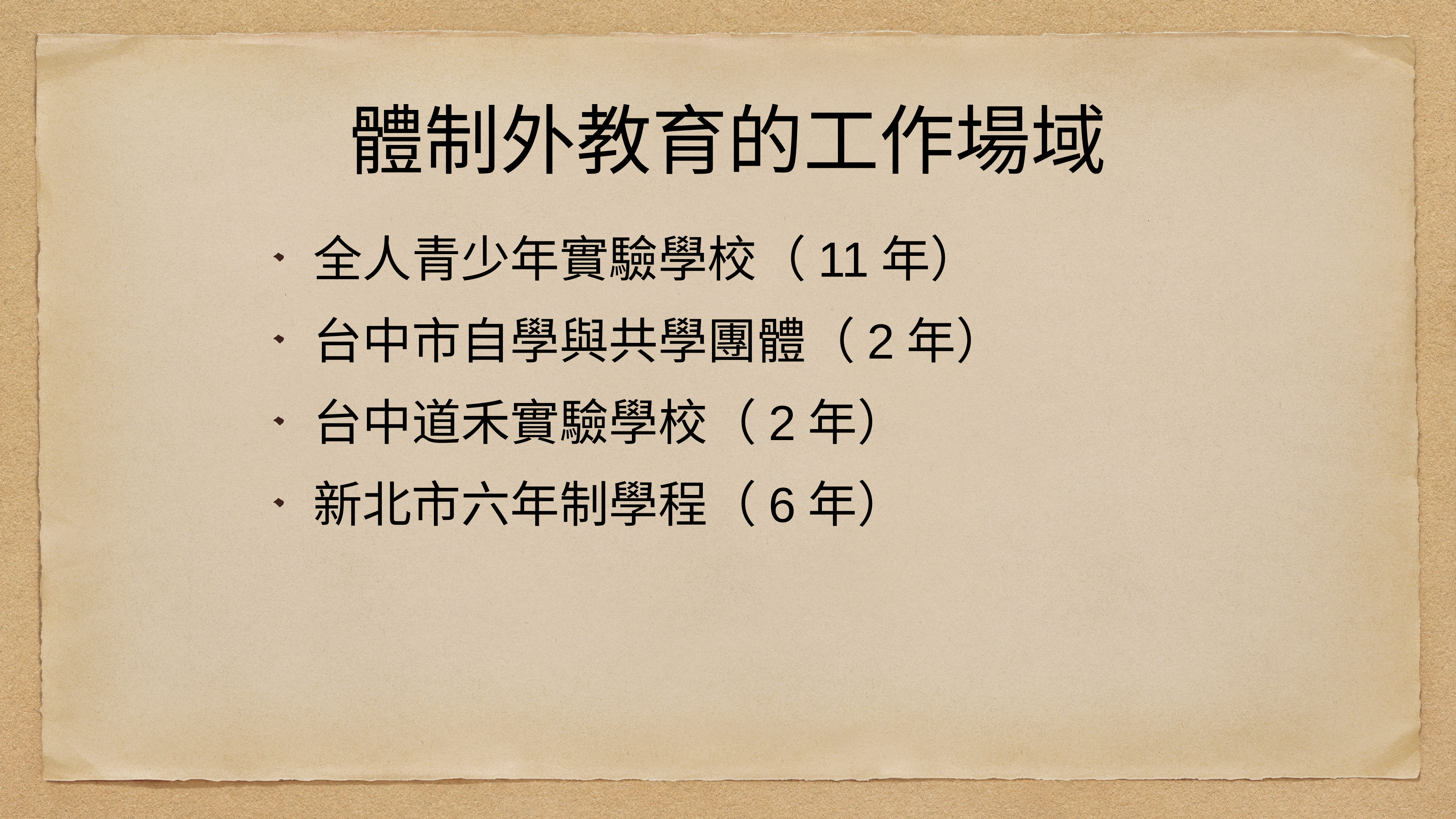

# 體制外教育的工作場域
全人青少年實驗學校（11年）
台中市自學與共學團體（2年）
台中道禾實驗學校（2年）
新北市六年制學程（6年）